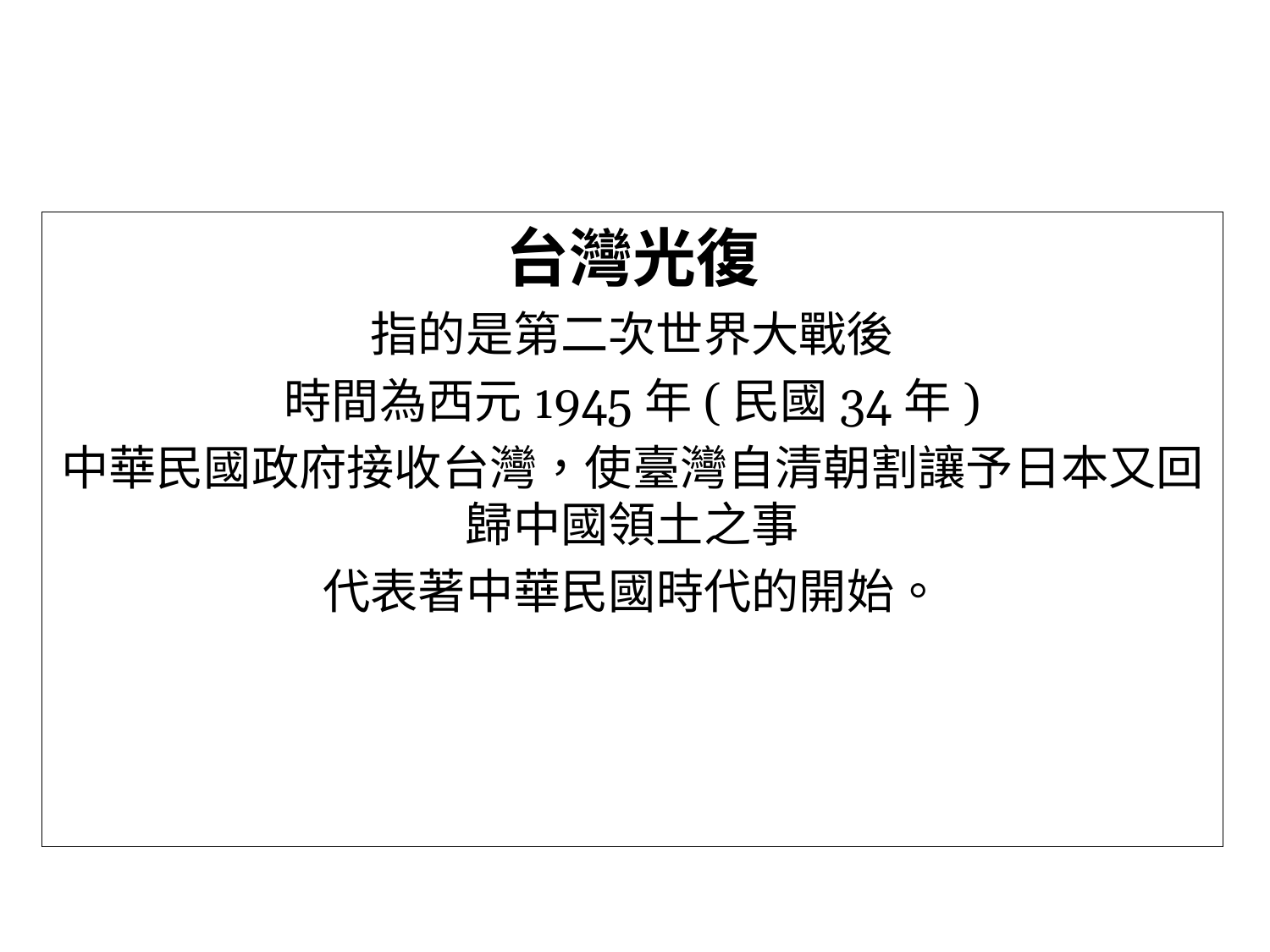

台灣光復
指的是第二次世界大戰後
時間為西元1945年(民國34年)
中華民國政府接收台灣，使臺灣自清朝割讓予日本又回歸中國領土之事
代表著中華民國時代的開始。